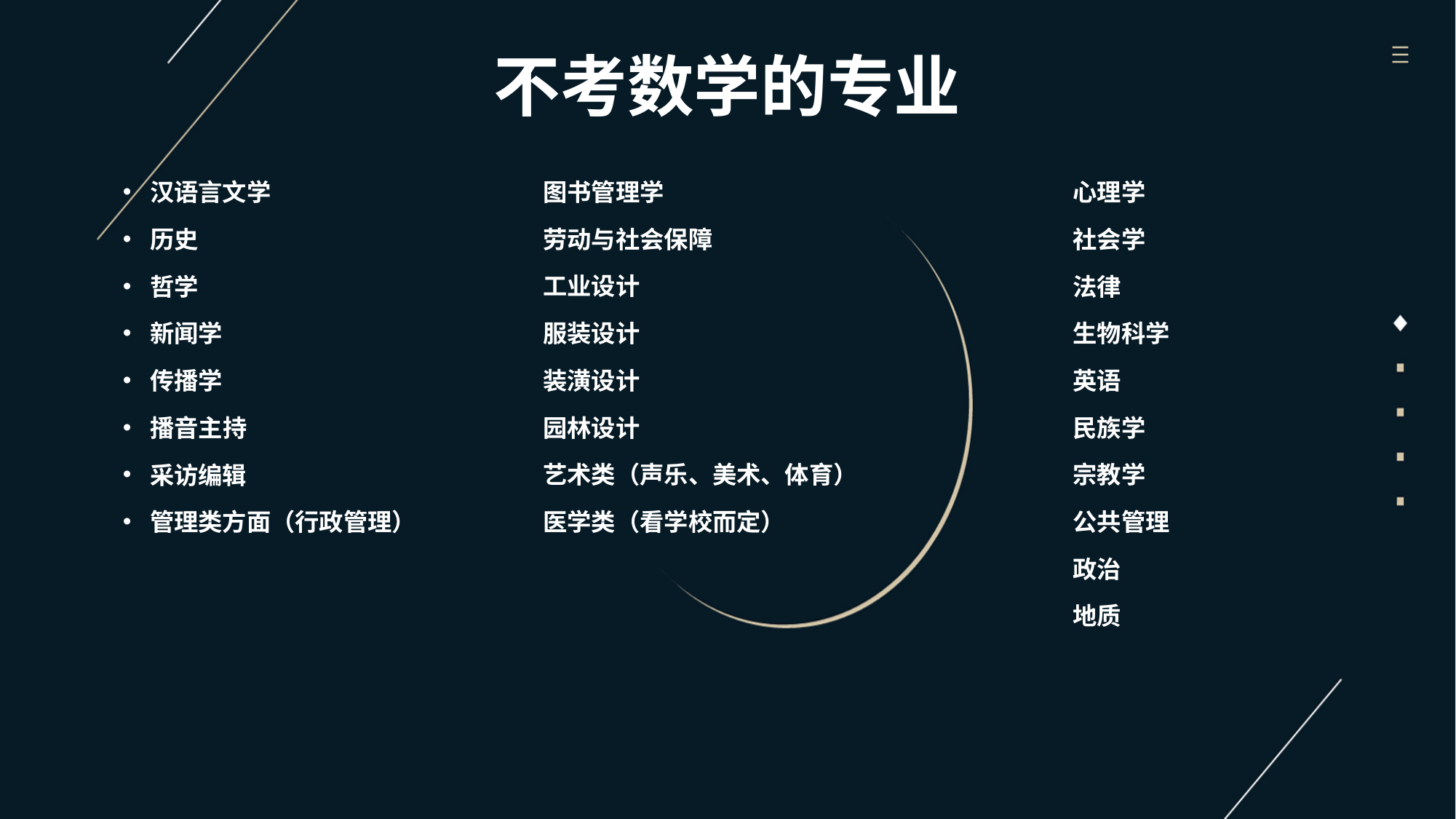

# 不考数学的专业
汉语言文学
历史
哲学
新闻学
传播学
播音主持
采访编辑
管理类方面（行政管理）

图书管理学
劳动与社会保障
工业设计
服装设计
装潢设计
园林设计
艺术类（声乐、美术、体育）
医学类（看学校而定）

心理学
社会学
法律
生物科学
英语
民族学
宗教学
公共管理
政治
地质